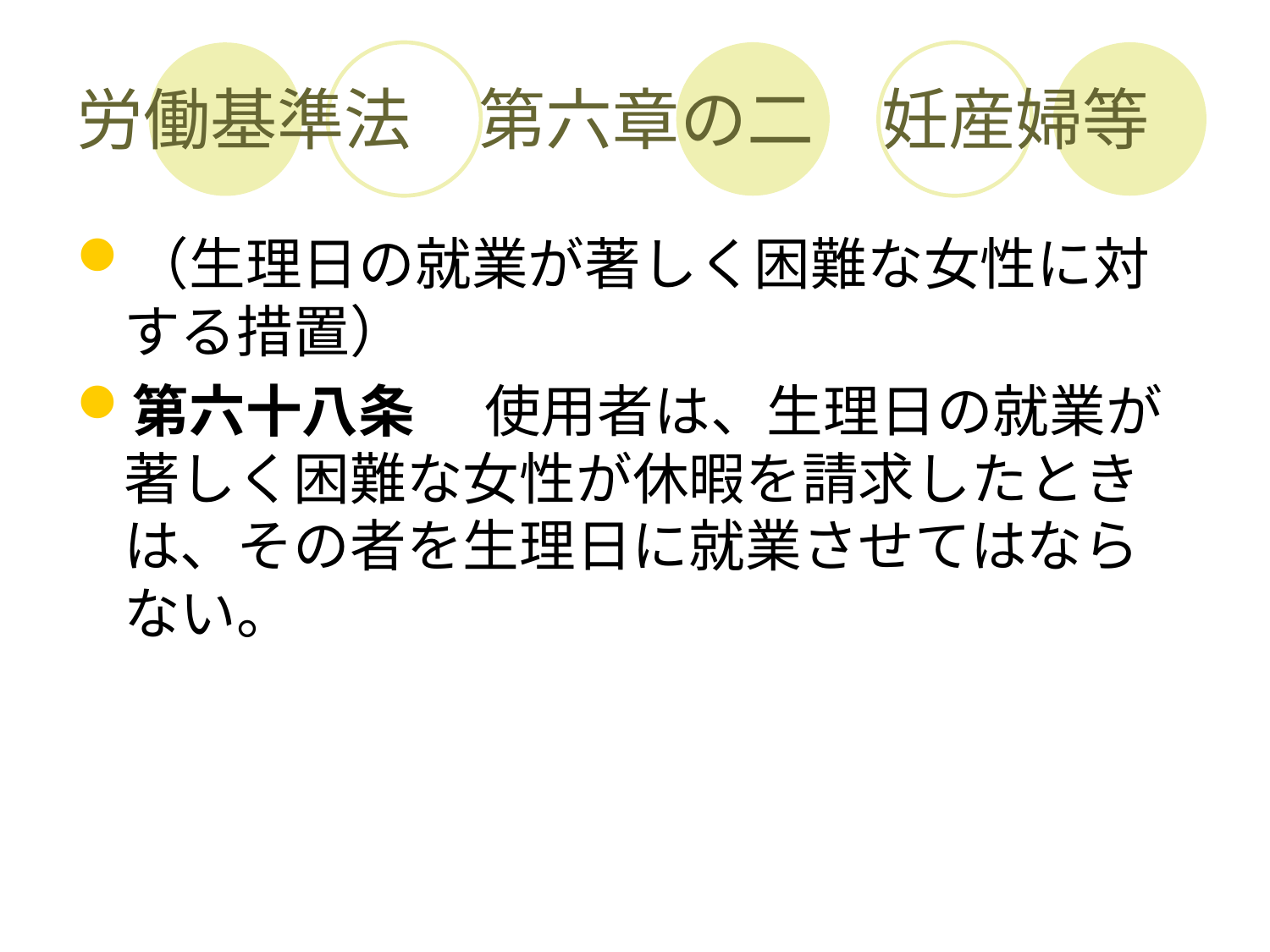

# 労働基準法　第六章の二　妊産婦等
（生理日の就業が著しく困難な女性に対する措置）
第六十八条 　使用者は、生理日の就業が著しく困難な女性が休暇を請求したときは、その者を生理日に就業させてはならない。